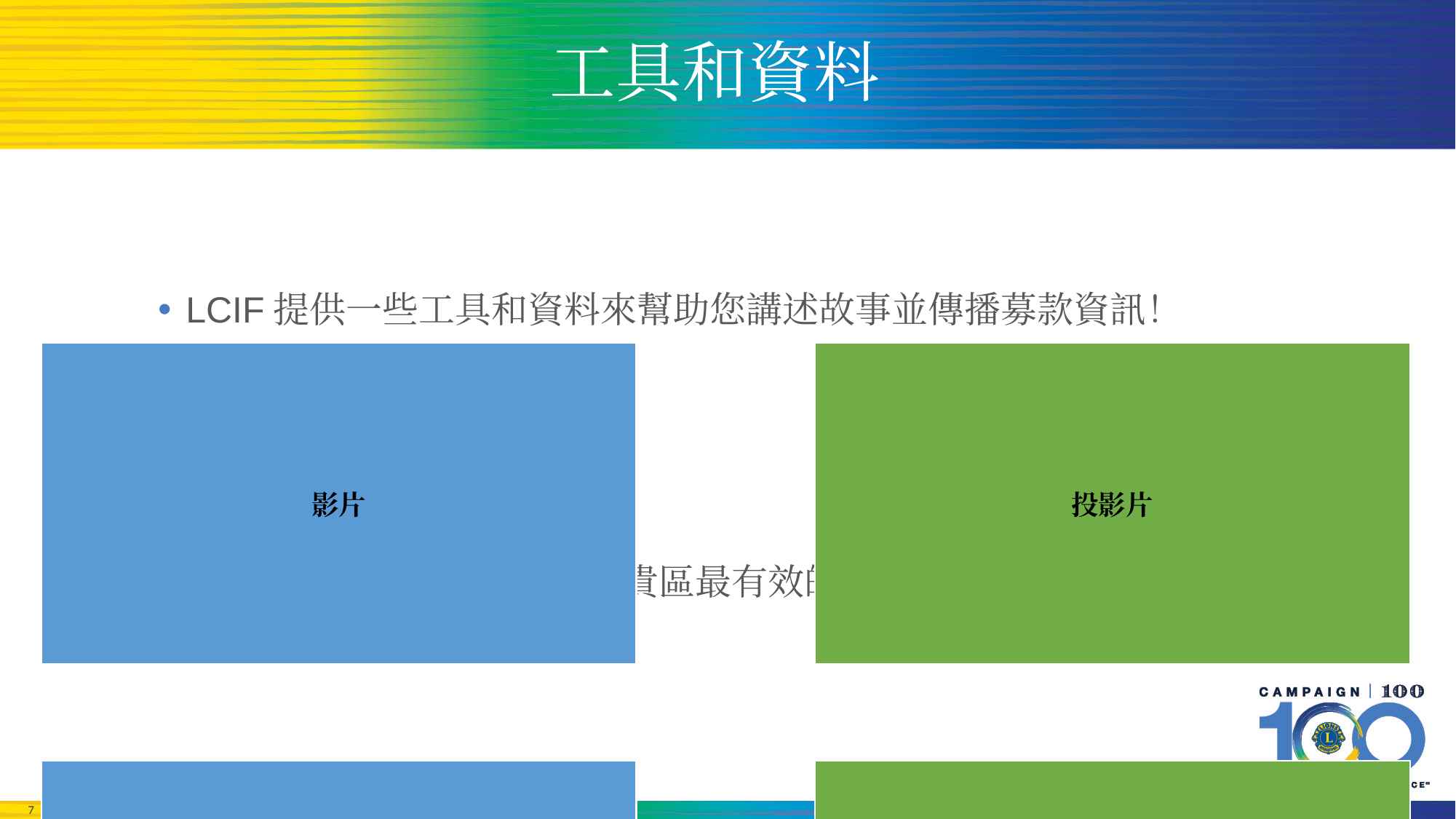

# 工具和資料
LCIF提供一些工具和資料來幫助您講述故事並傳播募款資訊！

聯絡您的區協調員，以瞭解貴區最有效的方法

影片
投影片